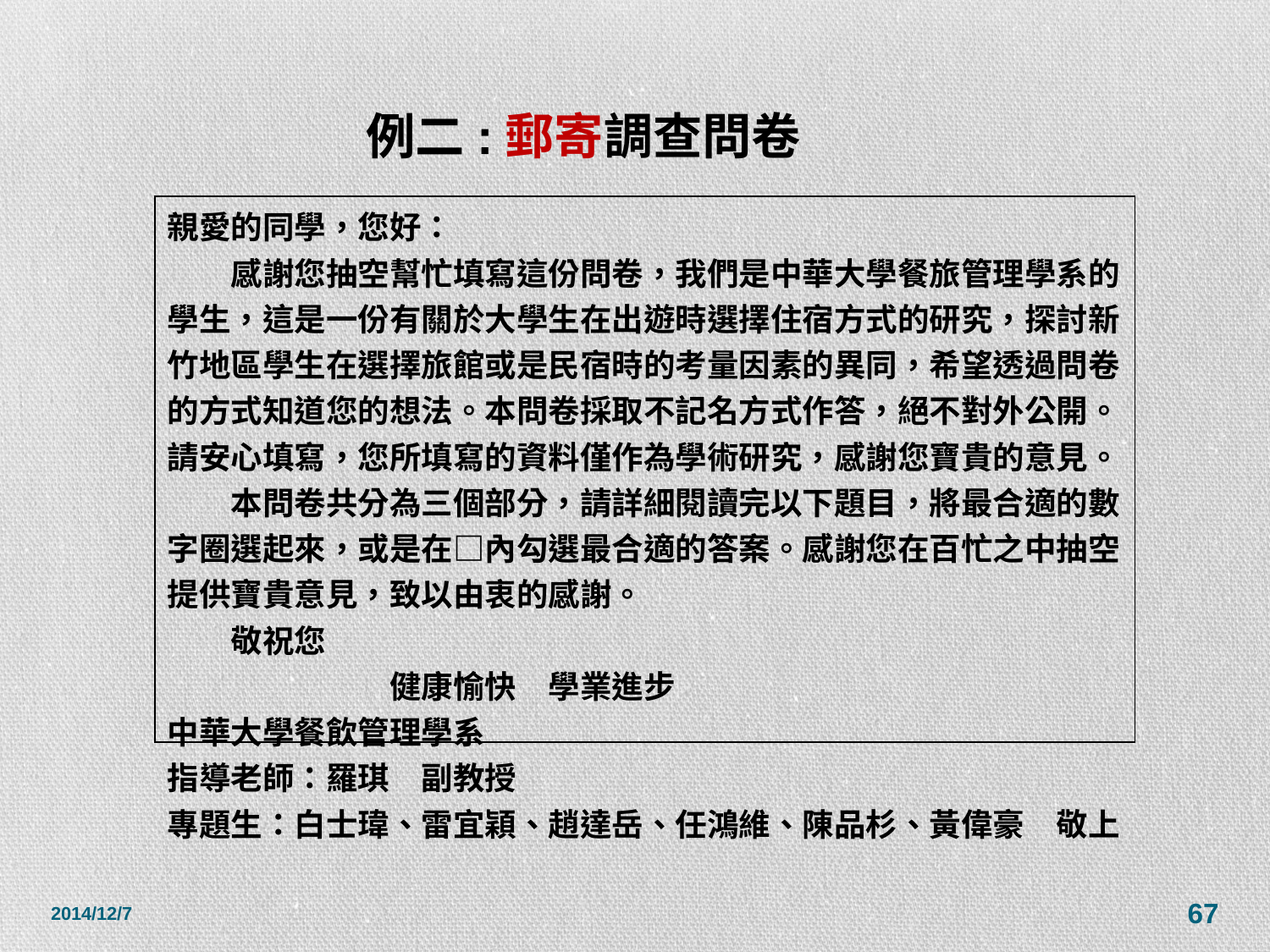

例二:郵寄調查問卷
| 親愛的同學，您好： 　　感謝您抽空幫忙填寫這份問卷，我們是中華大學餐旅管理學系的學生，這是一份有關於大學生在出遊時選擇住宿方式的研究，探討新竹地區學生在選擇旅館或是民宿時的考量因素的異同，希望透過問卷的方式知道您的想法。本問卷採取不記名方式作答，絕不對外公開。請安心填寫，您所填寫的資料僅作為學術研究，感謝您寶貴的意見。 　　本問卷共分為三個部分，請詳細閱讀完以下題目，將最合適的數字圈選起來，或是在□內勾選最合適的答案。感謝您在百忙之中抽空提供寶貴意見，致以由衷的感謝。 　　敬祝您 　　　　　　　健康愉快　學業進步 中華大學餐飲管理學系 指導老師：羅琪　副教授 專題生：白士瑋、雷宜穎、趙達岳、任鴻維、陳品杉、黃偉豪　敬上 |
| --- |
2014/12/7
67